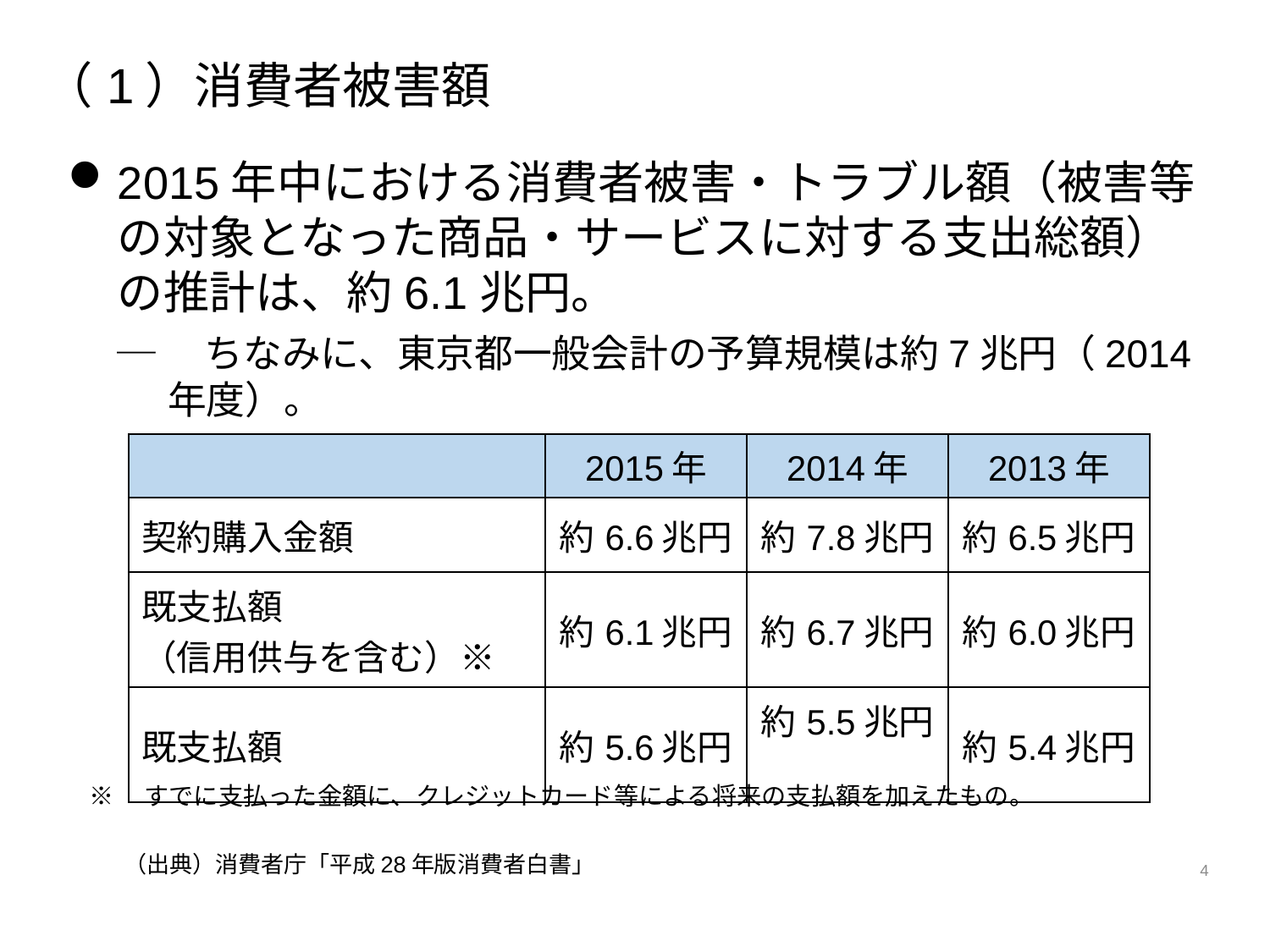

# （1）消費者被害額
2015年中における消費者被害・トラブル額（被害等の対象となった商品・サービスに対する支出総額）の推計は、約6.1兆円。
─　ちなみに、東京都一般会計の予算規模は約7兆円（2014年度）。
|  | 2015年 | 2014年 | 2013年 |
| --- | --- | --- | --- |
| 契約購入金額 | 約6.6兆円 | 約7.8兆円 | 約6.5兆円 |
| 既支払額 （信用供与を含む）※ | 約6.1兆円 | 約6.7兆円 | 約6.0兆円 |
| 既支払額 | 約5.6兆円 | 約5.5兆円 | 約5.4兆円 |
※　すでに支払った金額に、クレジットカード等による将来の支払額を加えたもの。
（出典）消費者庁「平成28年版消費者白書」
4